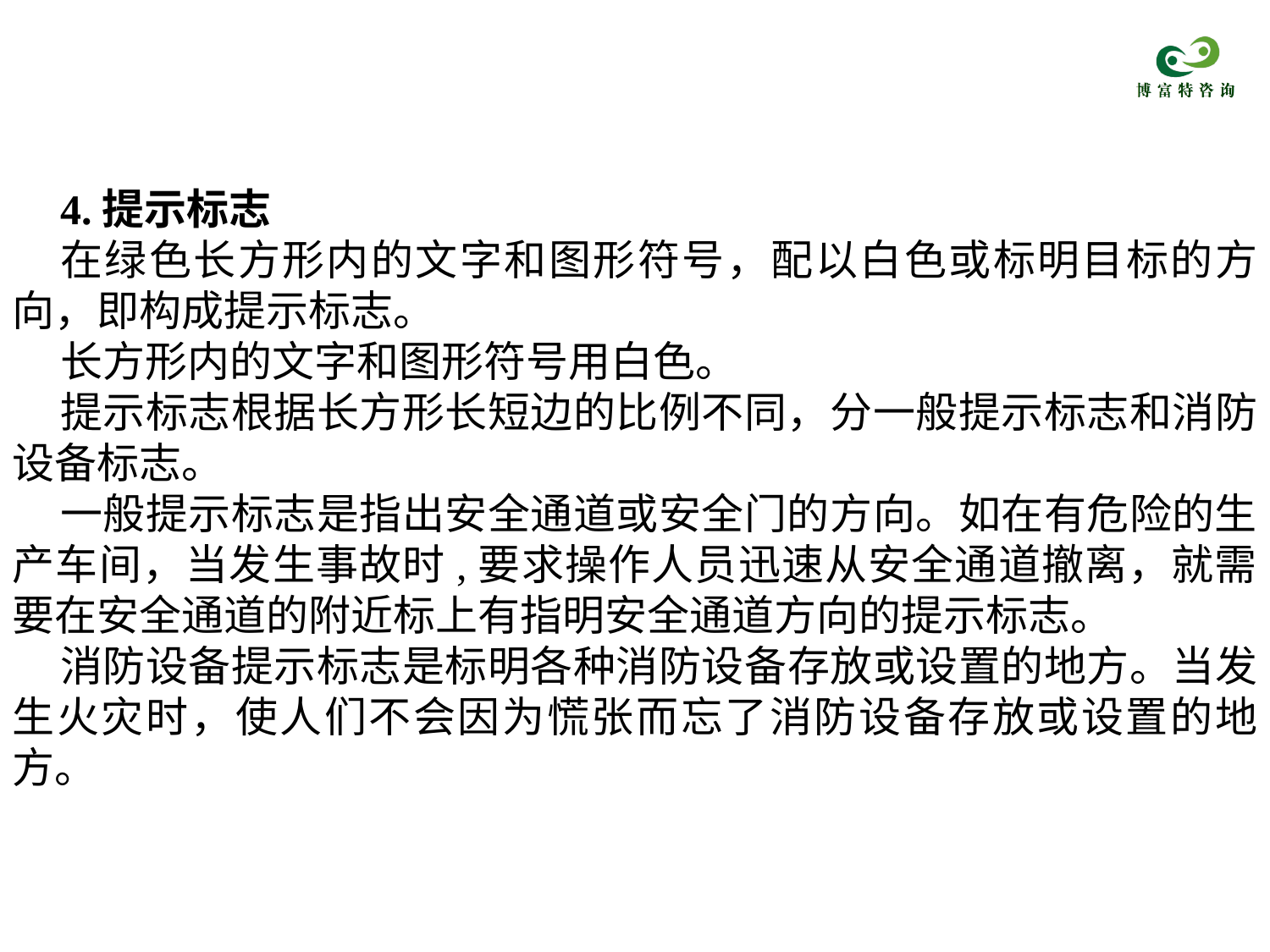

4.提示标志
在绿色长方形内的文字和图形符号，配以白色或标明目标的方向，即构成提示标志。
长方形内的文字和图形符号用白色。
提示标志根据长方形长短边的比例不同，分一般提示标志和消防设备标志。
一般提示标志是指出安全通道或安全门的方向。如在有危险的生产车间，当发生事故时,要求操作人员迅速从安全通道撤离，就需要在安全通道的附近标上有指明安全通道方向的提示标志。
消防设备提示标志是标明各种消防设备存放或设置的地方。当发生火灾时，使人们不会因为慌张而忘了消防设备存放或设置的地方。